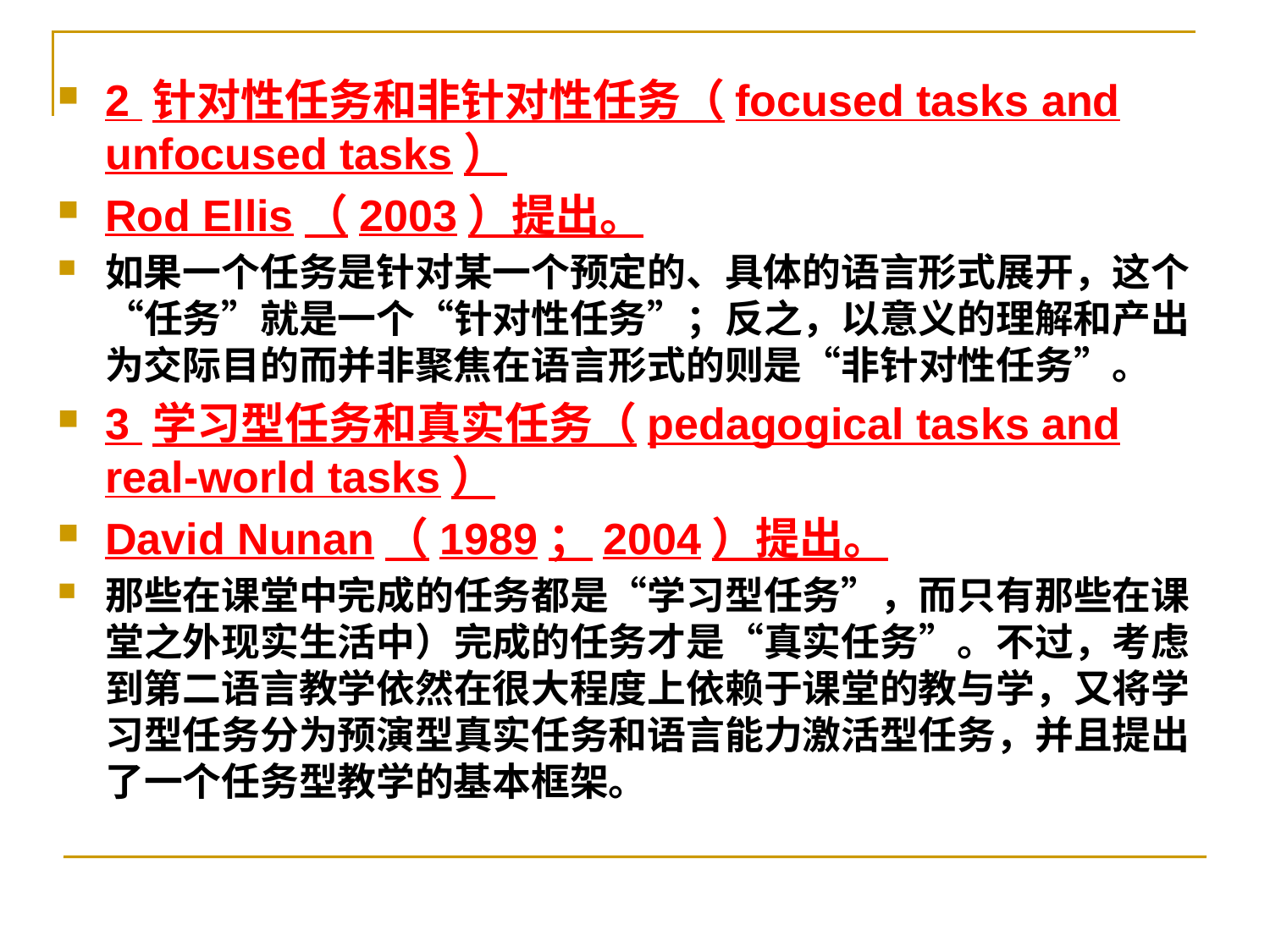

2 针对性任务和非针对性任务（focused tasks and unfocused tasks）
Rod Ellis（2003）提出。
如果一个任务是针对某一个预定的、具体的语言形式展开，这个“任务”就是一个“针对性任务”；反之，以意义的理解和产出为交际目的而并非聚焦在语言形式的则是“非针对性任务”。
3 学习型任务和真实任务（pedagogical tasks and real-world tasks）
David Nunan（1989；2004）提出。
那些在课堂中完成的任务都是“学习型任务”，而只有那些在课堂之外现实生活中）完成的任务才是“真实任务”。不过，考虑到第二语言教学依然在很大程度上依赖于课堂的教与学，又将学习型任务分为预演型真实任务和语言能力激活型任务，并且提出了一个任务型教学的基本框架。